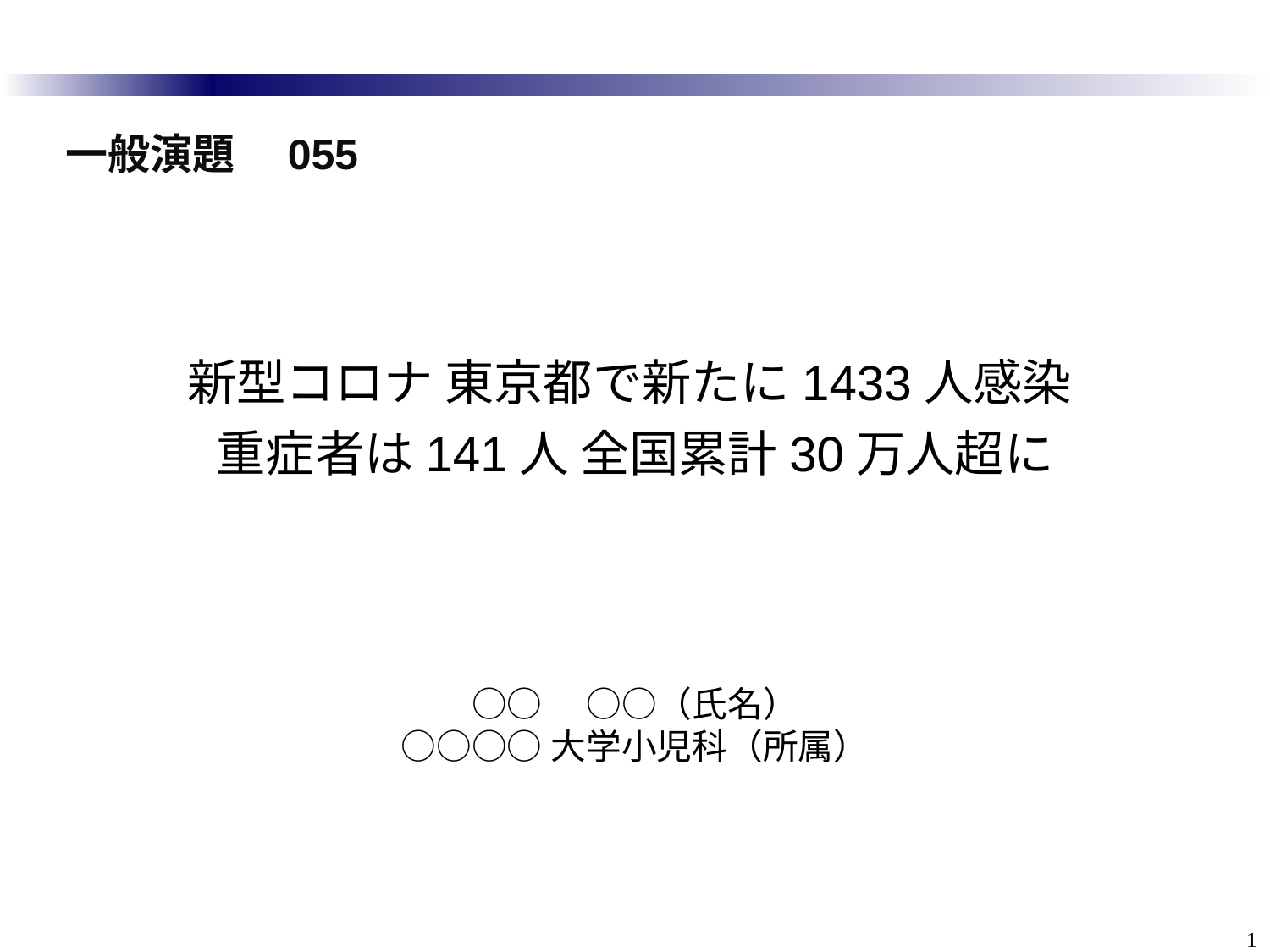

一般演題　055
# 新型コロナ 東京都で新たに1433人感染 重症者は141人 全国累計30万人超に
○○　○○（氏名）
○○○○大学小児科（所属）
1